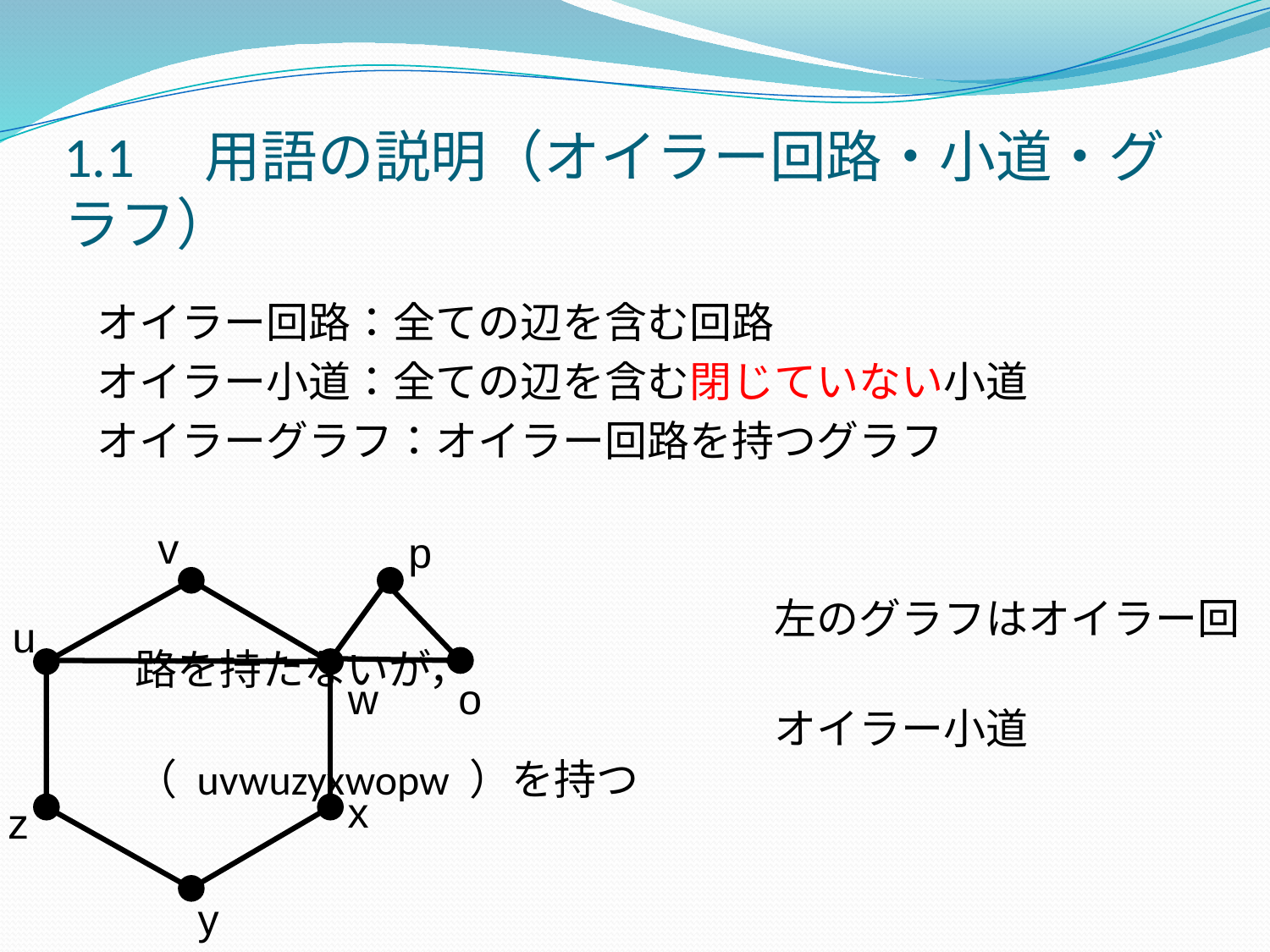

# 1.1　用語の説明（オイラー回路・小道・グラフ）

オイラー回路：全ての辺を含む回路
オイラー小道：全ての辺を含む閉じていない小道
オイラーグラフ：オイラー回路を持つグラフ

　　　　　　　　　　　　　　　　左のグラフはオイラー回路を持たないが，
　　　　　　　　　　　　　　　　オイラー小道（ uvwuzyxwopw ）を持つ
v
p

u
w
o
x
z
y